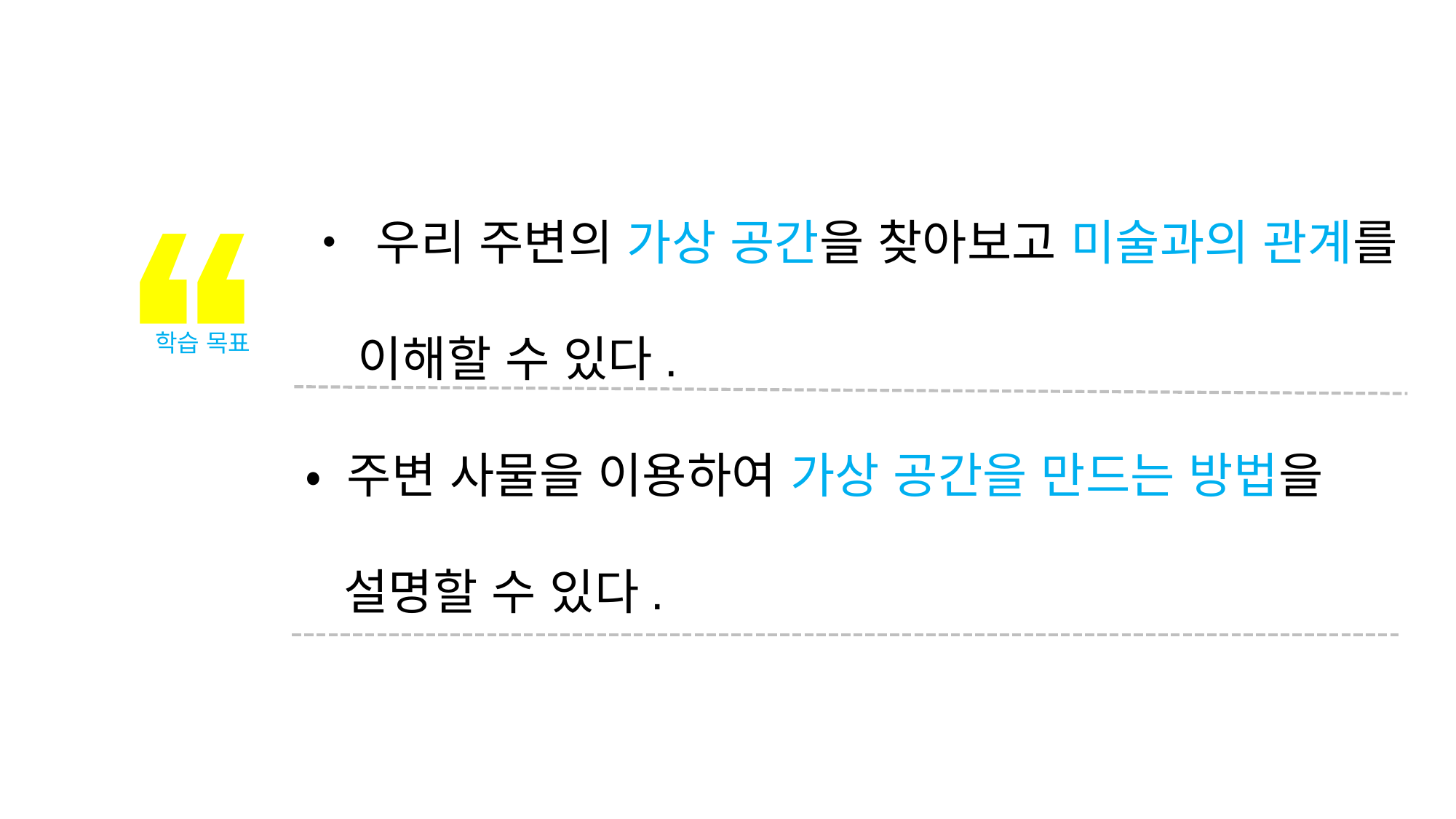

• 우리 주변의 가상 공간을 찾아보고 미술과의 관계를
   이해할 수 있다.
• 주변 사물을 이용하여 가상 공간을 만드는 방법을
  설명할 수 있다.
“
학습 목표